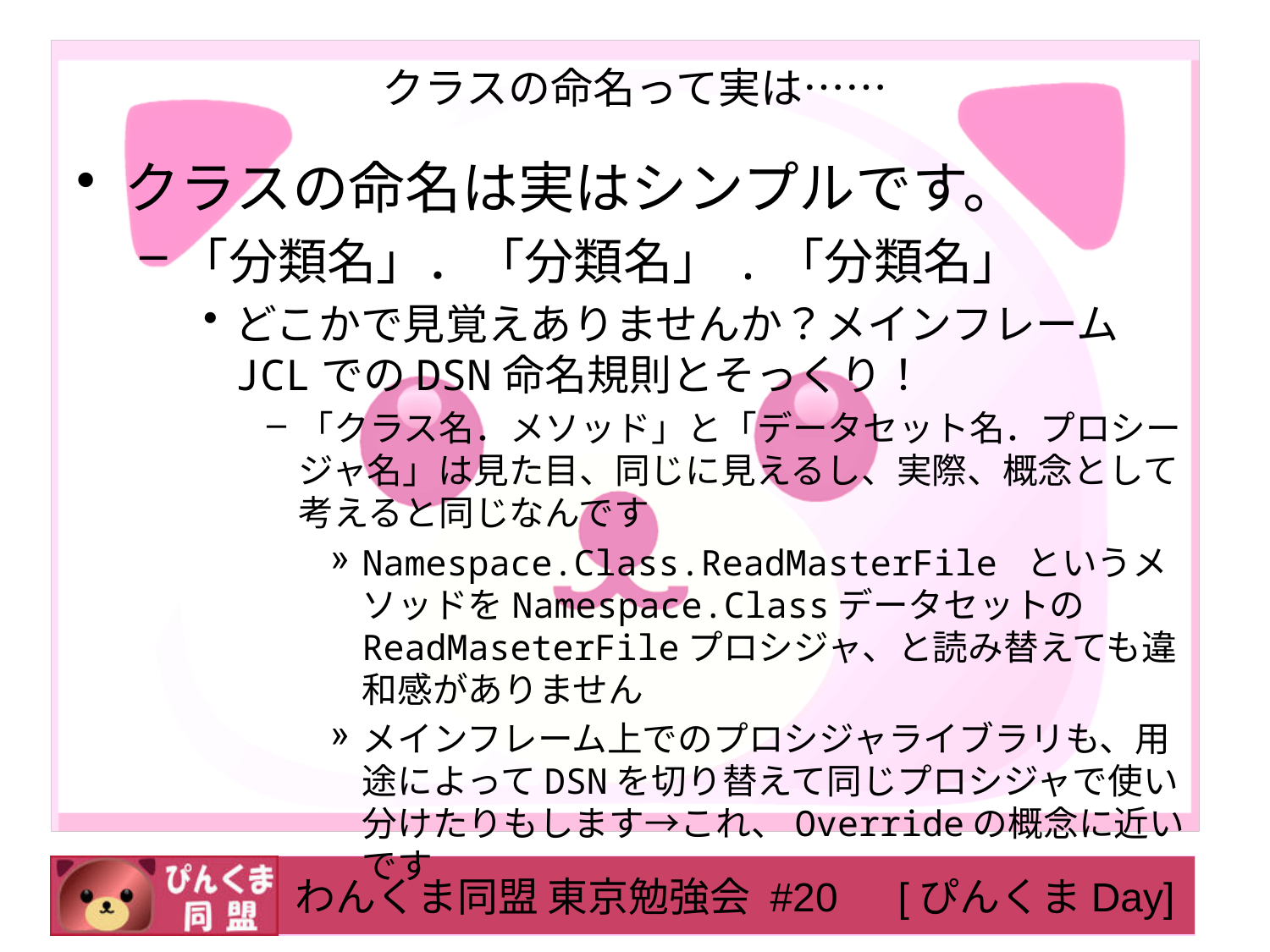

# クラスの命名って実は……
クラスの命名は実はシンプルです。
「分類名」．「分類名」.「分類名」
どこかで見覚えありませんか？メインフレームJCLでのDSN命名規則とそっくり！
「クラス名．メソッド」と「データセット名．プロシージャ名」は見た目、同じに見えるし、実際、概念として考えると同じなんです
Namespace.Class.ReadMasterFile というメソッドをNamespace.ClassデータセットのReadMaseterFileプロシジャ、と読み替えても違和感がありません
メインフレーム上でのプロシジャライブラリも、用途によってDSNを切り替えて同じプロシジャで使い分けたりもします→これ、Overrideの概念に近いです